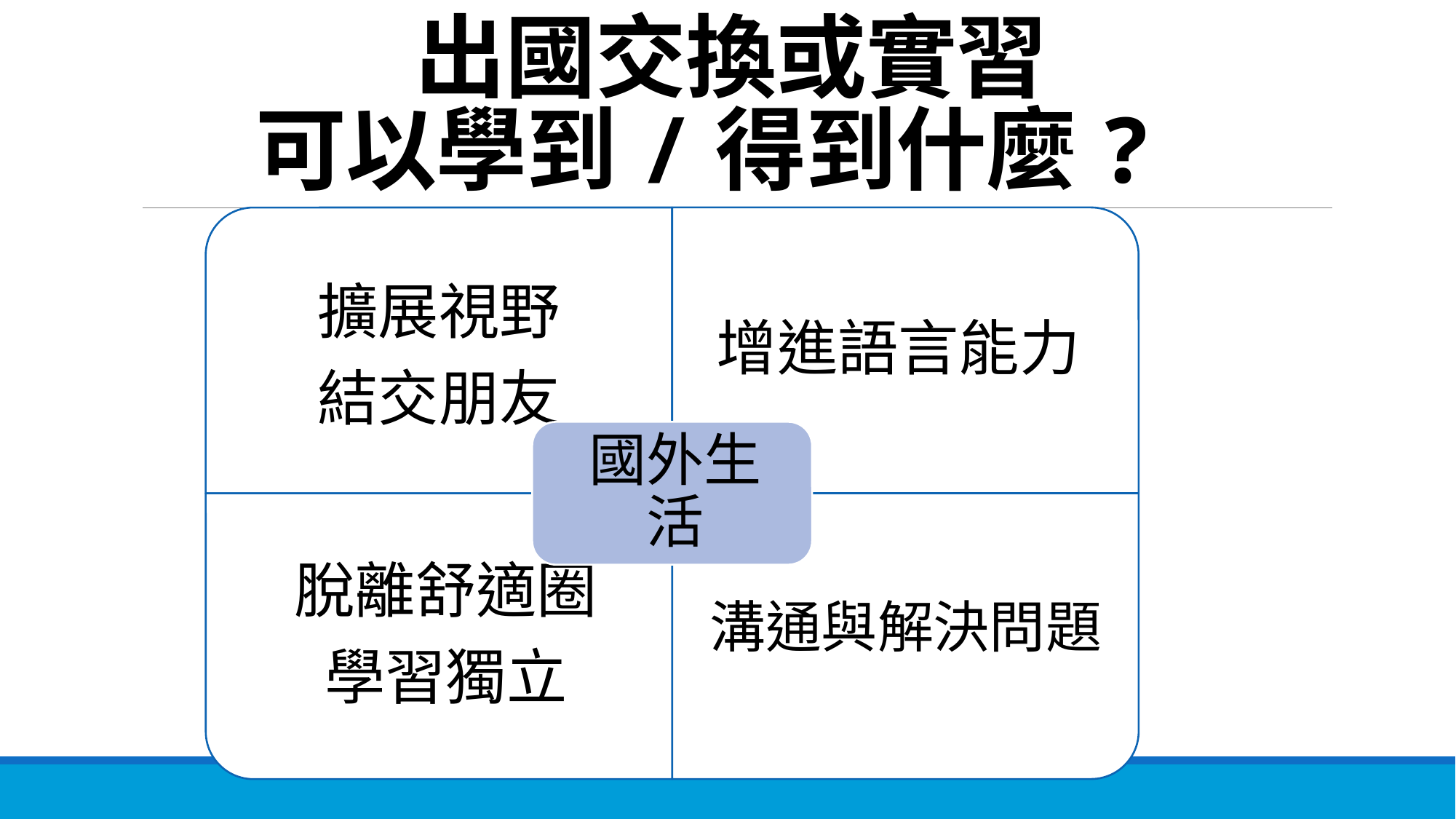

# 出國交換或實習 可以學到/得到什麼?

擴展視野
結交朋友
增進語言能力
脫離舒適圈
學習獨立
溝通與解決問題
國外生活